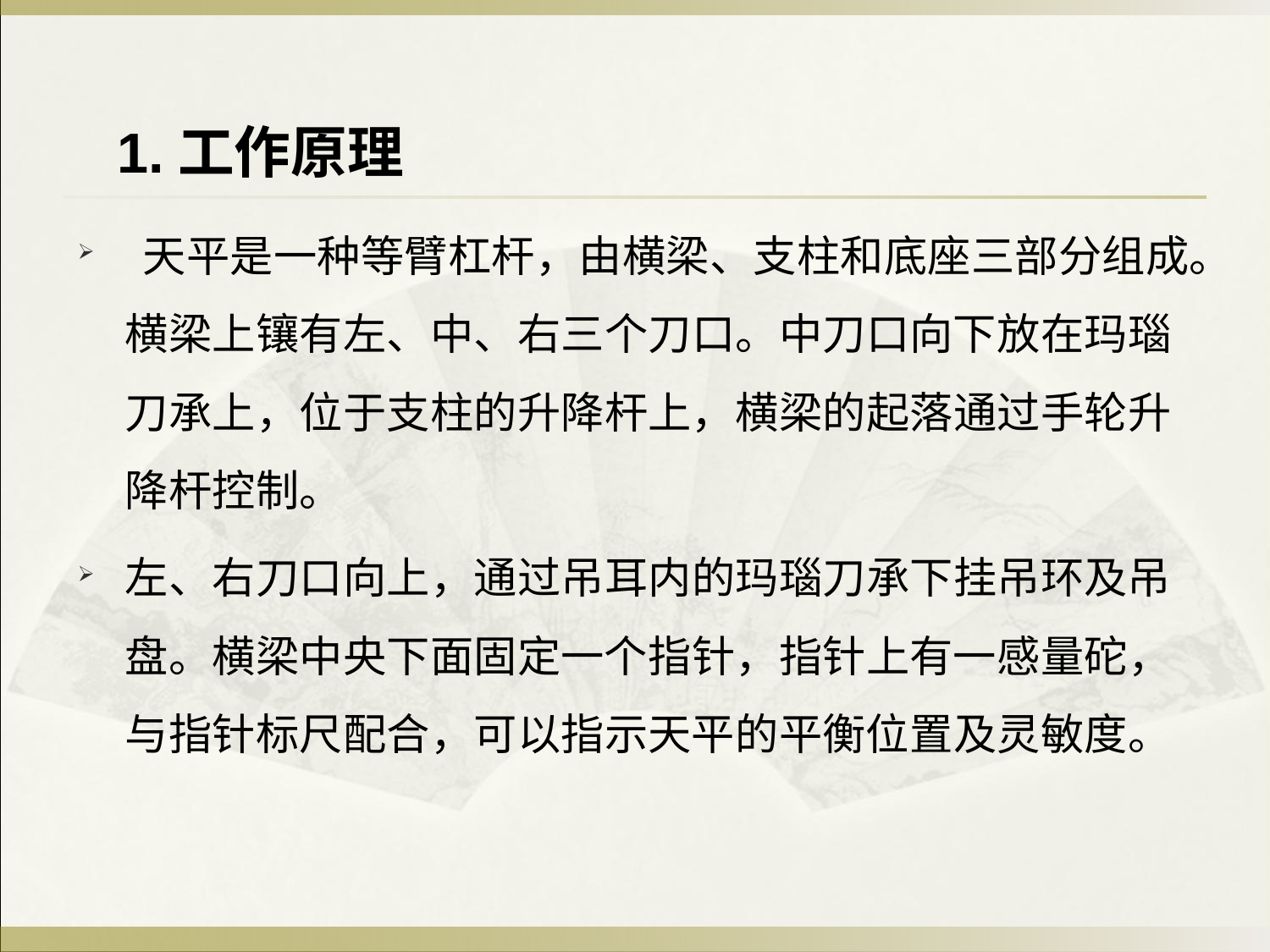

1.工作原理
 天平是一种等臂杠杆，由横梁、支柱和底座三部分组成。横梁上镶有左、中、右三个刀口。中刀口向下放在玛瑙刀承上，位于支柱的升降杆上，横梁的起落通过手轮升降杆控制。
左、右刀口向上，通过吊耳内的玛瑙刀承下挂吊环及吊盘。横梁中央下面固定一个指针，指针上有一感量砣，与指针标尺配合，可以指示天平的平衡位置及灵敏度。